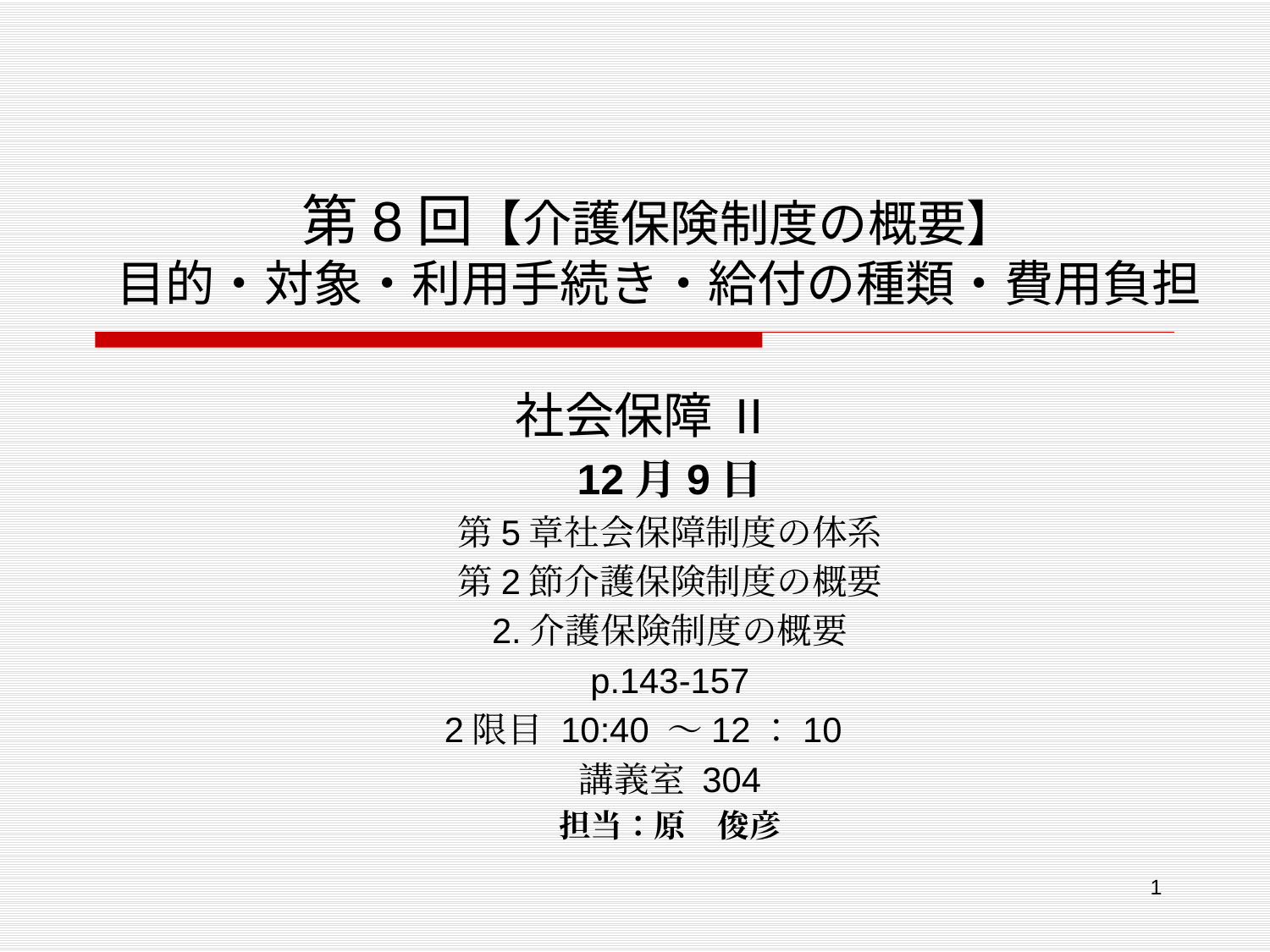

# 第8回【介護保険制度の概要】 目的・対象・利用手続き・給付の種類・費用負担
社会保障 II
12月9日
第5章社会保障制度の体系
第2節介護保険制度の概要
2.介護保険制度の概要
p.143-157
2限目 10:40 ～12：10
講義室 304
担当：原　俊彦

　　　       担当　原　俊彦（札幌市立大学）t.hara@scu.ac.jp

1